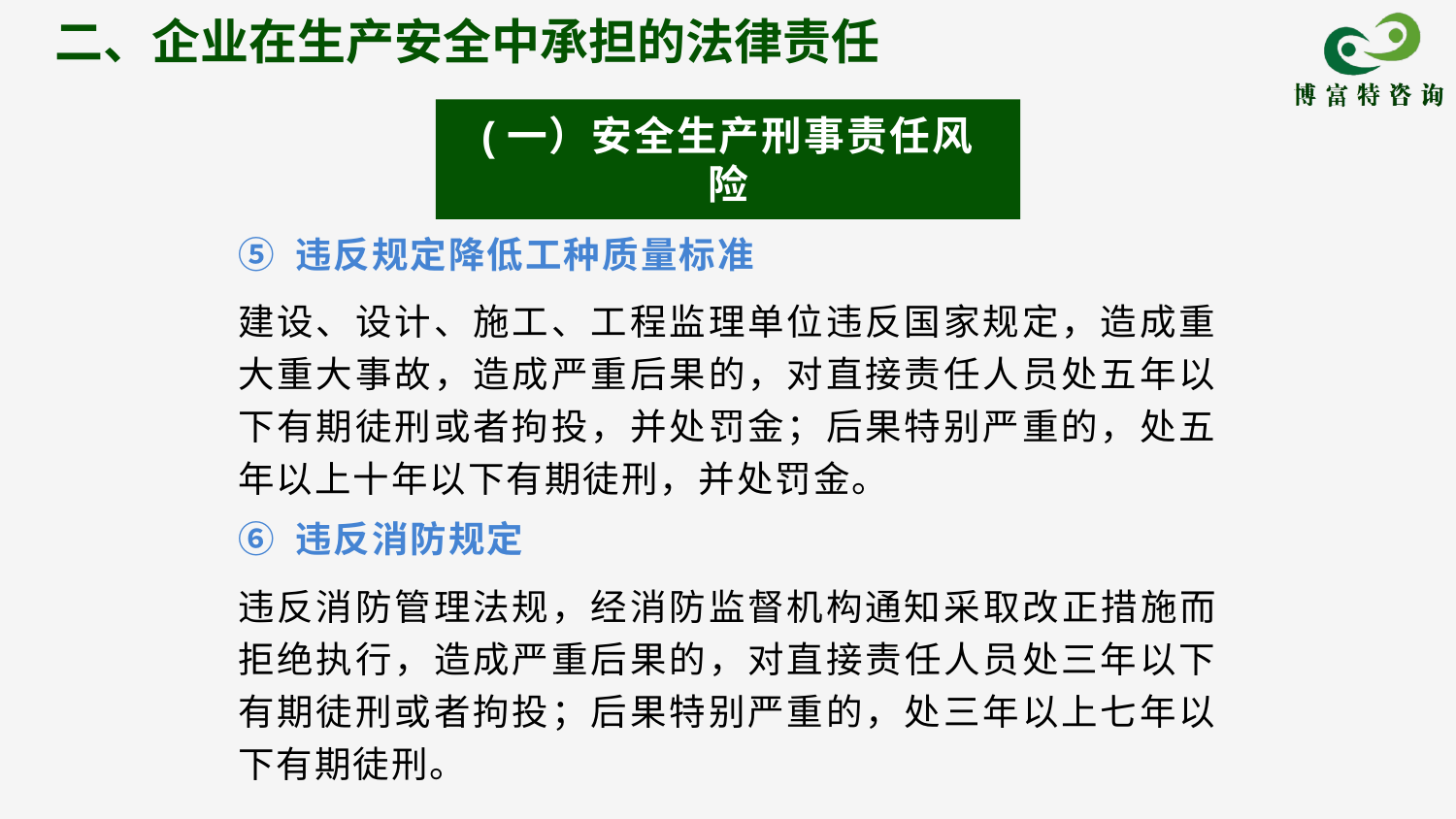

二、企业在生产安全中承担的法律责任
(一）安全生产刑事责任风险
⑤ 违反规定降低工种质量标准
建设、设计、施工、工程监理单位违反国家规定，造成重大重大事故，造成严重后果的，对直接责任人员处五年以下有期徒刑或者拘投，并处罚金；后果特别严重的，处五年以上十年以下有期徒刑，并处罚金。
⑥ 违反消防规定
违反消防管理法规，经消防监督机构通知采取改正措施而拒绝执行，造成严重后果的，对直接责任人员处三年以下有期徒刑或者拘投；后果特别严重的，处三年以上七年以下有期徒刑。